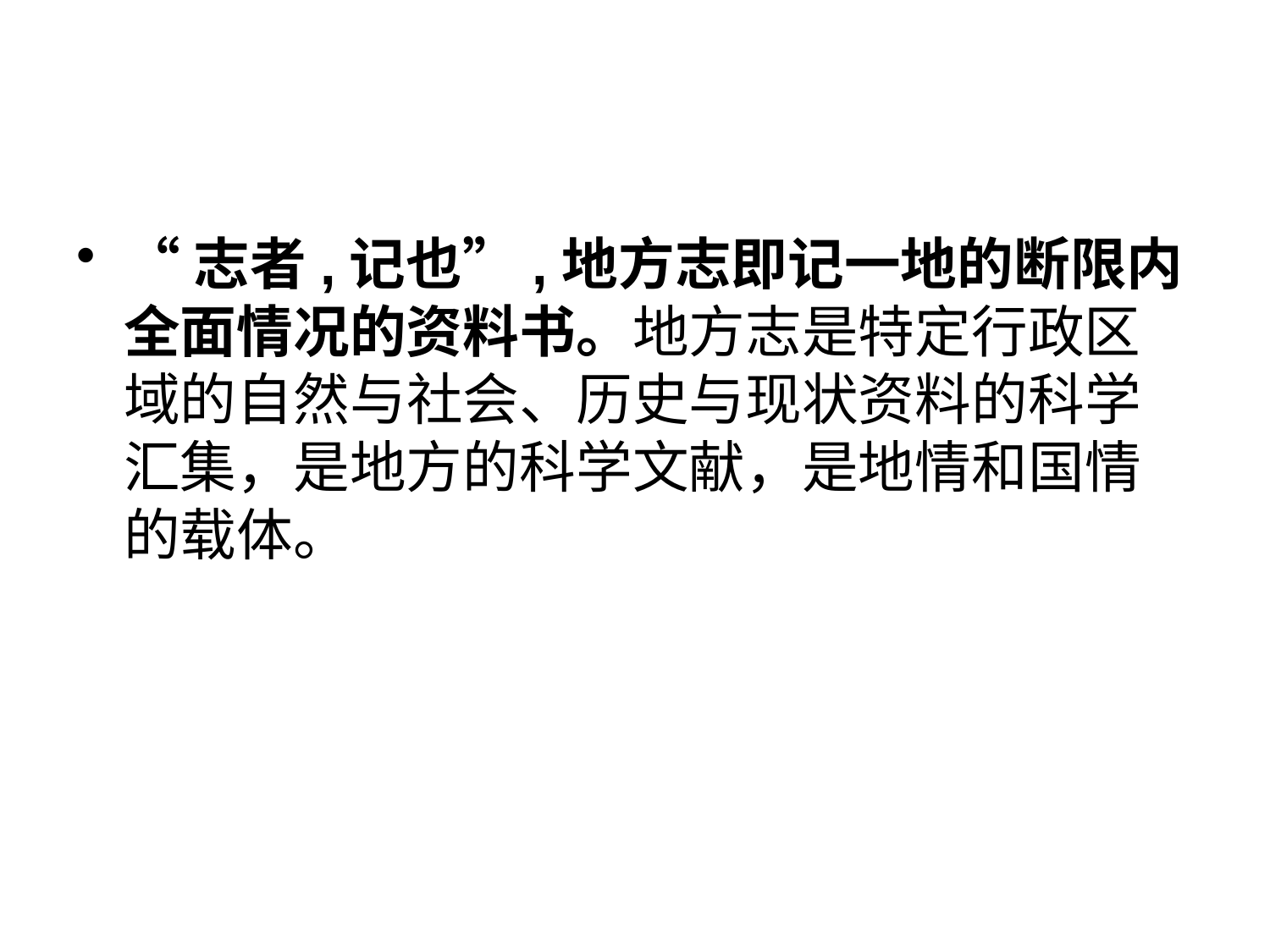

“志者,记也”,地方志即记一地的断限内全面情况的资料书。地方志是特定行政区域的自然与社会、历史与现状资料的科学汇集，是地方的科学文献，是地情和国情的载体。